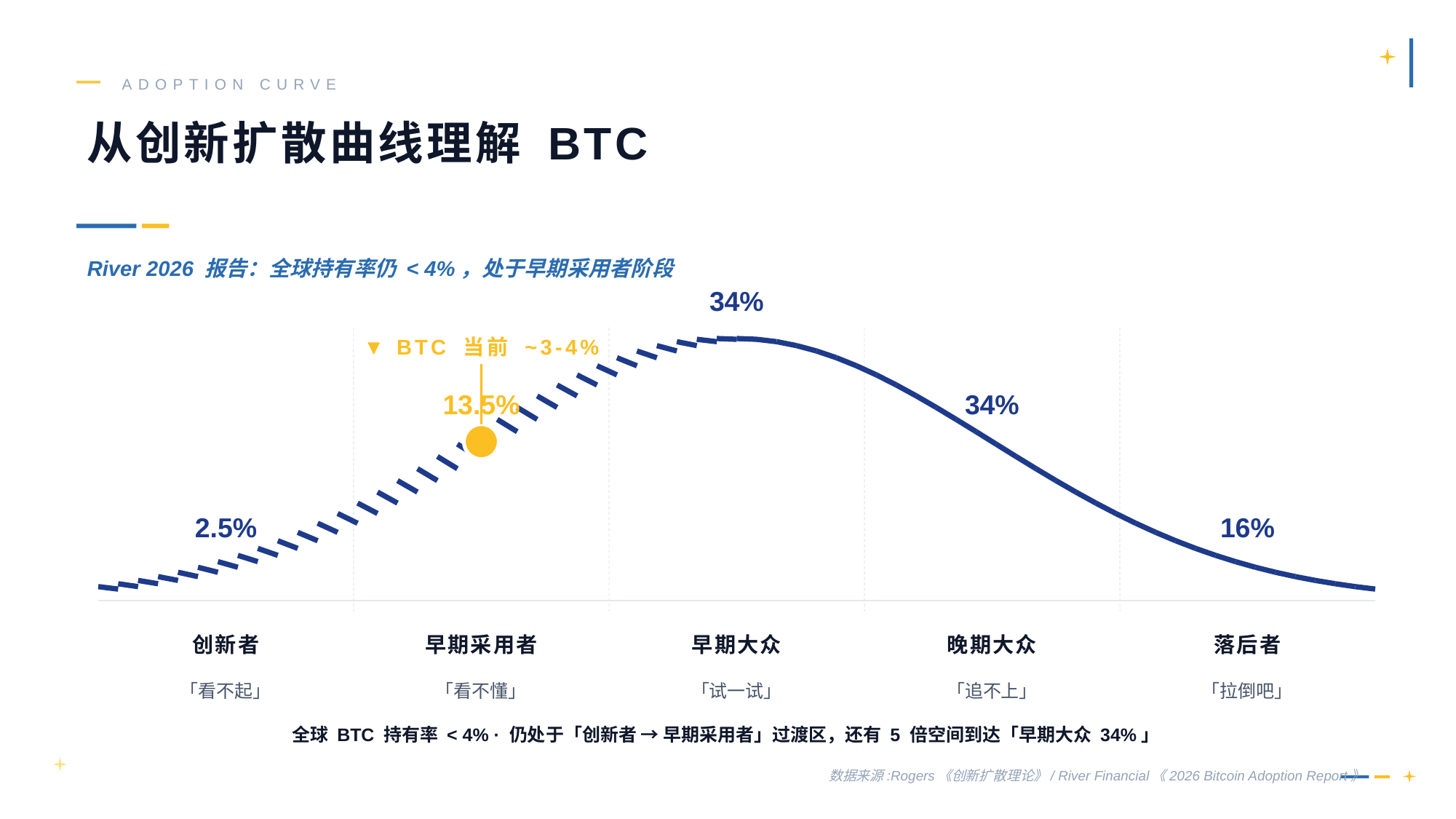

ADOPTION CURVE

从创新扩散曲线理解 BTC

River 2026 报告：全球持有率仍 < 4%，处于早期采用者阶段
34%
▼ BTC 当前 ~3-4%

13.5%
34%

2.5%
16%

创新者
早期采用者
早期大众
晚期大众
落后者
「看不起」
「看不懂」
「试一试」
「追不上」
「拉倒吧」
全球 BTC 持有率 < 4% · 仍处于「创新者 → 早期采用者」过渡区，还有 5 倍空间到达「早期大众 34%」

数据来源:Rogers《创新扩散理论》/ River Financial《2026 Bitcoin Adoption Report》